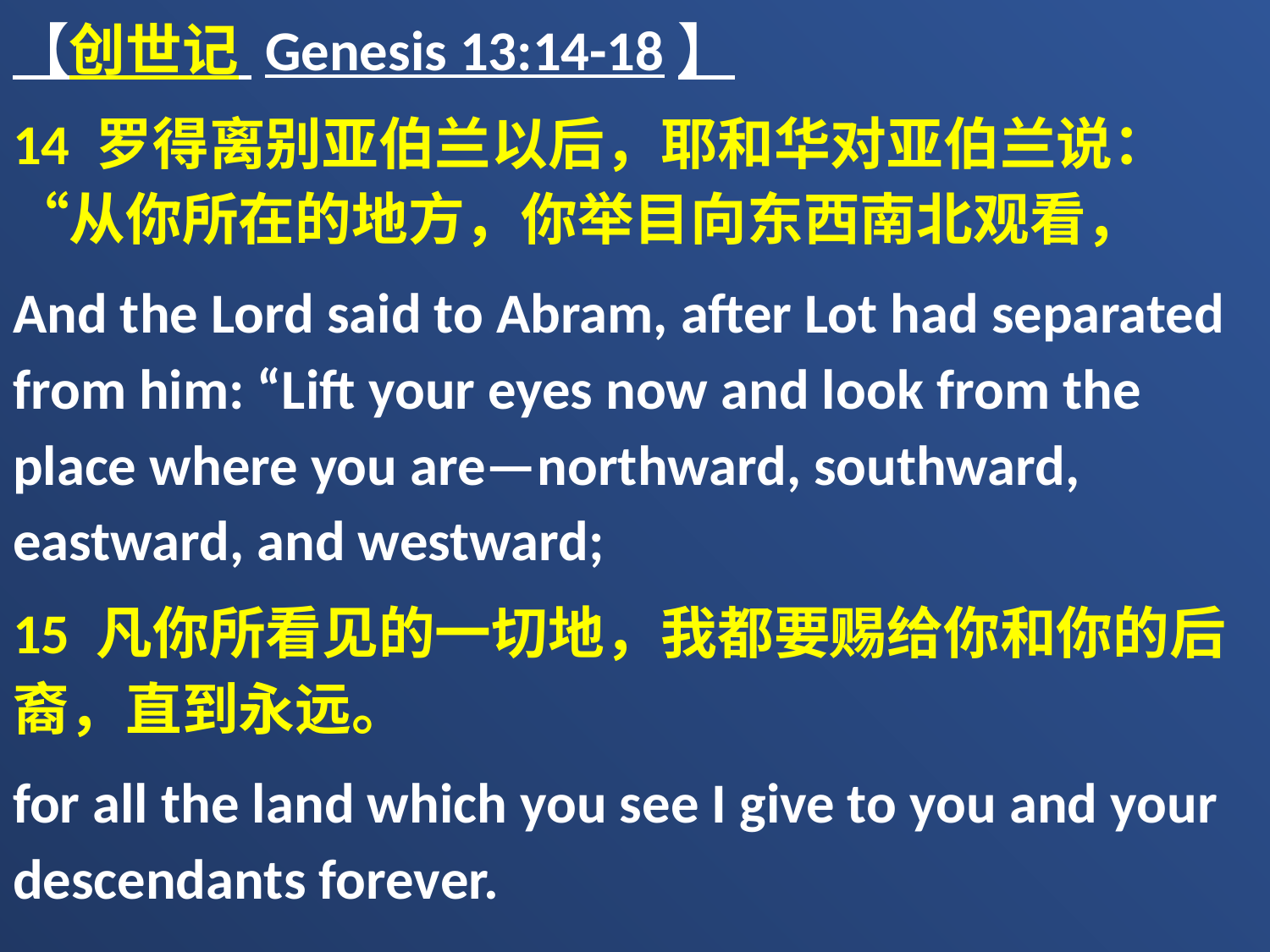

【创世记 Genesis 13:14-18】
14 罗得离别亚伯兰以后，耶和华对亚伯兰说：“从你所在的地方，你举目向东西南北观看，
And the Lord said to Abram, after Lot had separated from him: “Lift your eyes now and look from the place where you are—northward, southward, eastward, and westward;
15 凡你所看见的一切地，我都要赐给你和你的后裔，直到永远。
for all the land which you see I give to you and your descendants forever.